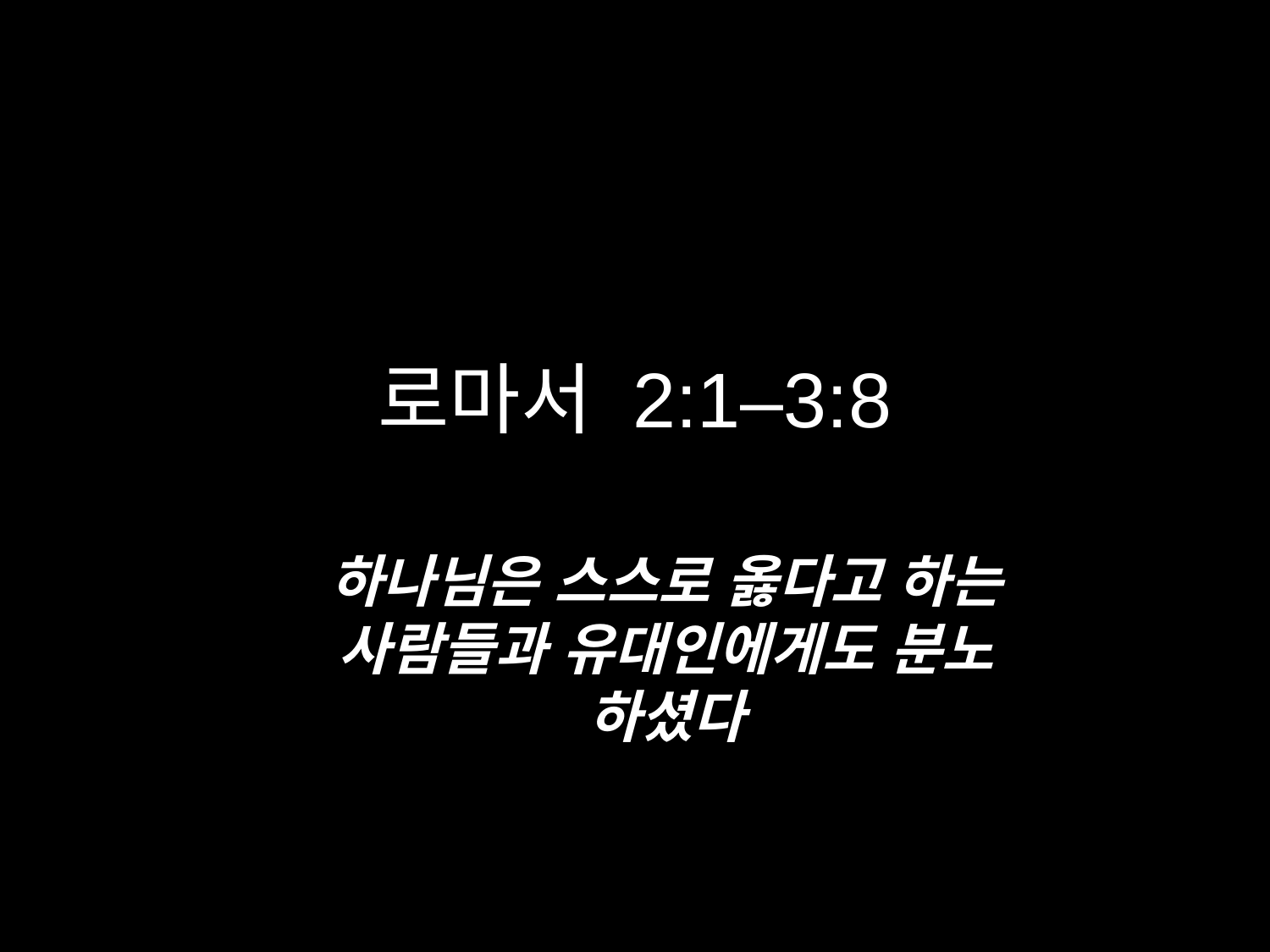

# 로마서 2:1–3:8
하나님은 스스로 옳다고 하는 사람들과 유대인에게도 분노 하셨다